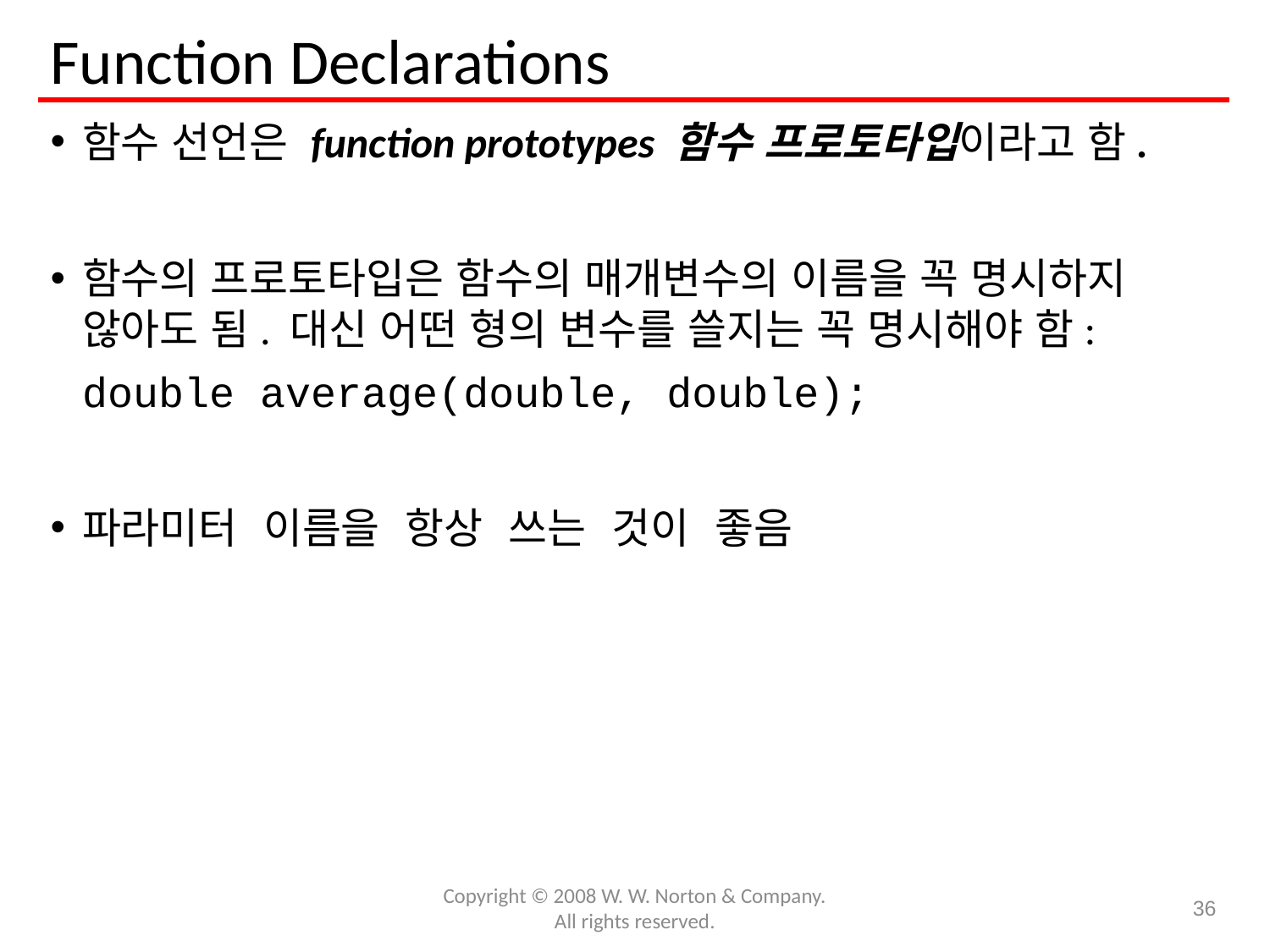

# Function Declarations
함수 선언은 function prototypes 함수 프로토타입이라고 함.

함수의 프로토타입은 함수의 매개변수의 이름을 꼭 명시하지 않아도 됨. 대신 어떤 형의 변수를 쓸지는 꼭 명시해야 함:
	double average(double, double);

파라미터 이름을 항상 쓰는 것이 좋음
Copyright © 2008 W. W. Norton & Company.
All rights reserved.
36